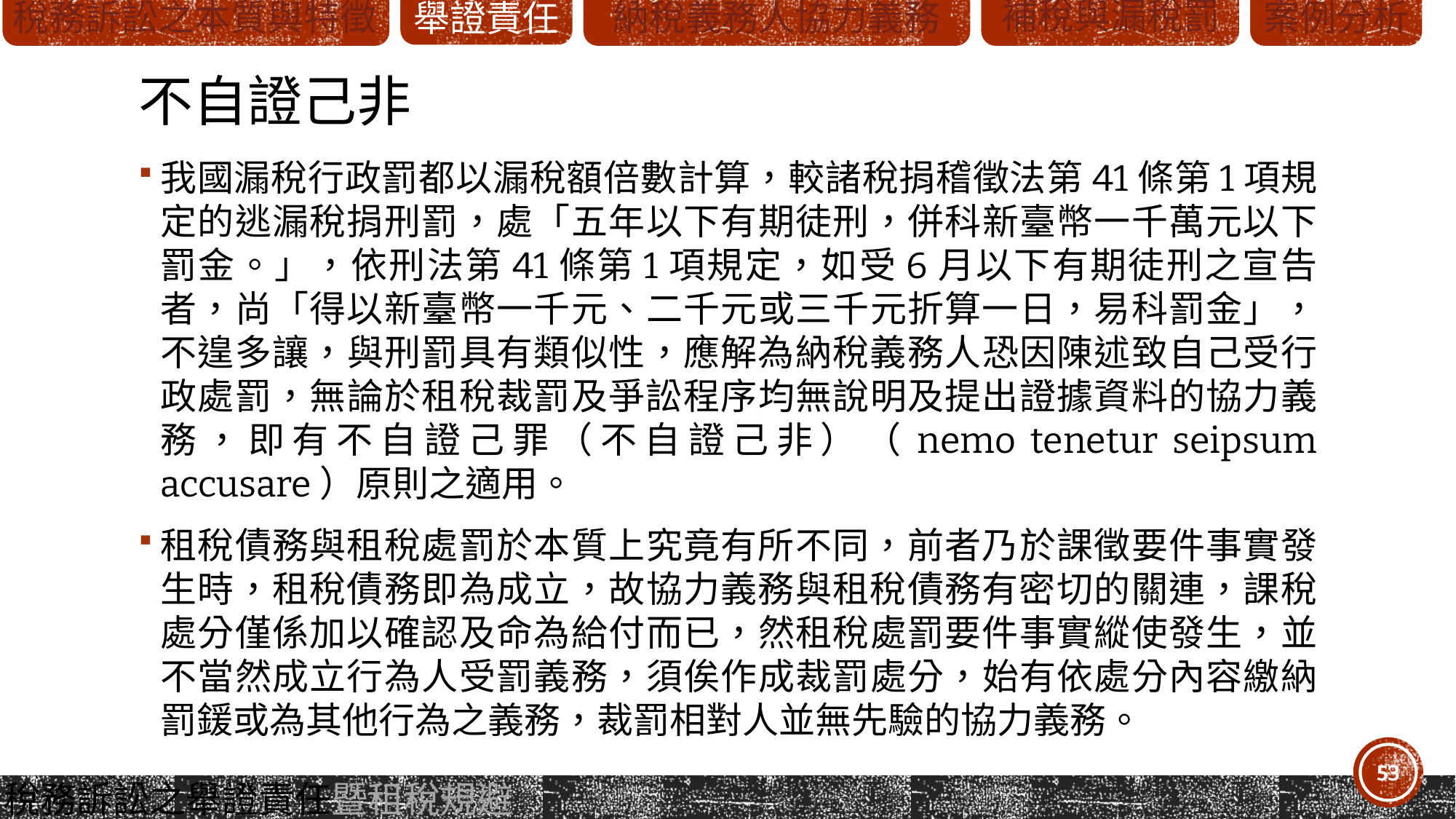

# 不自證己非
我國漏稅行政罰都以漏稅額倍數計算，較諸稅捐稽徵法第41條第1項規定的逃漏稅捐刑罰，處「五年以下有期徒刑，併科新臺幣一千萬元以下罰金。」，依刑法第41條第1項規定，如受6月以下有期徒刑之宣告者，尚「得以新臺幣一千元、二千元或三千元折算一日，易科罰金」，不遑多讓，與刑罰具有類似性，應解為納稅義務人恐因陳述致自己受行政處罰，無論於租稅裁罰及爭訟程序均無說明及提出證據資料的協力義務，即有不自證己罪（不自證己非）（nemo tenetur seipsum accusare）原則之適用。
租稅債務與租稅處罰於本質上究竟有所不同，前者乃於課徵要件事實發生時，租稅債務即為成立，故協力義務與租稅債務有密切的關連，課稅處分僅係加以確認及命為給付而已，然租稅處罰要件事實縱使發生，並不當然成立行為人受罰義務，須俟作成裁罰處分，始有依處分內容繳納罰鍰或為其他行為之義務，裁罰相對人並無先驗的協力義務。

53